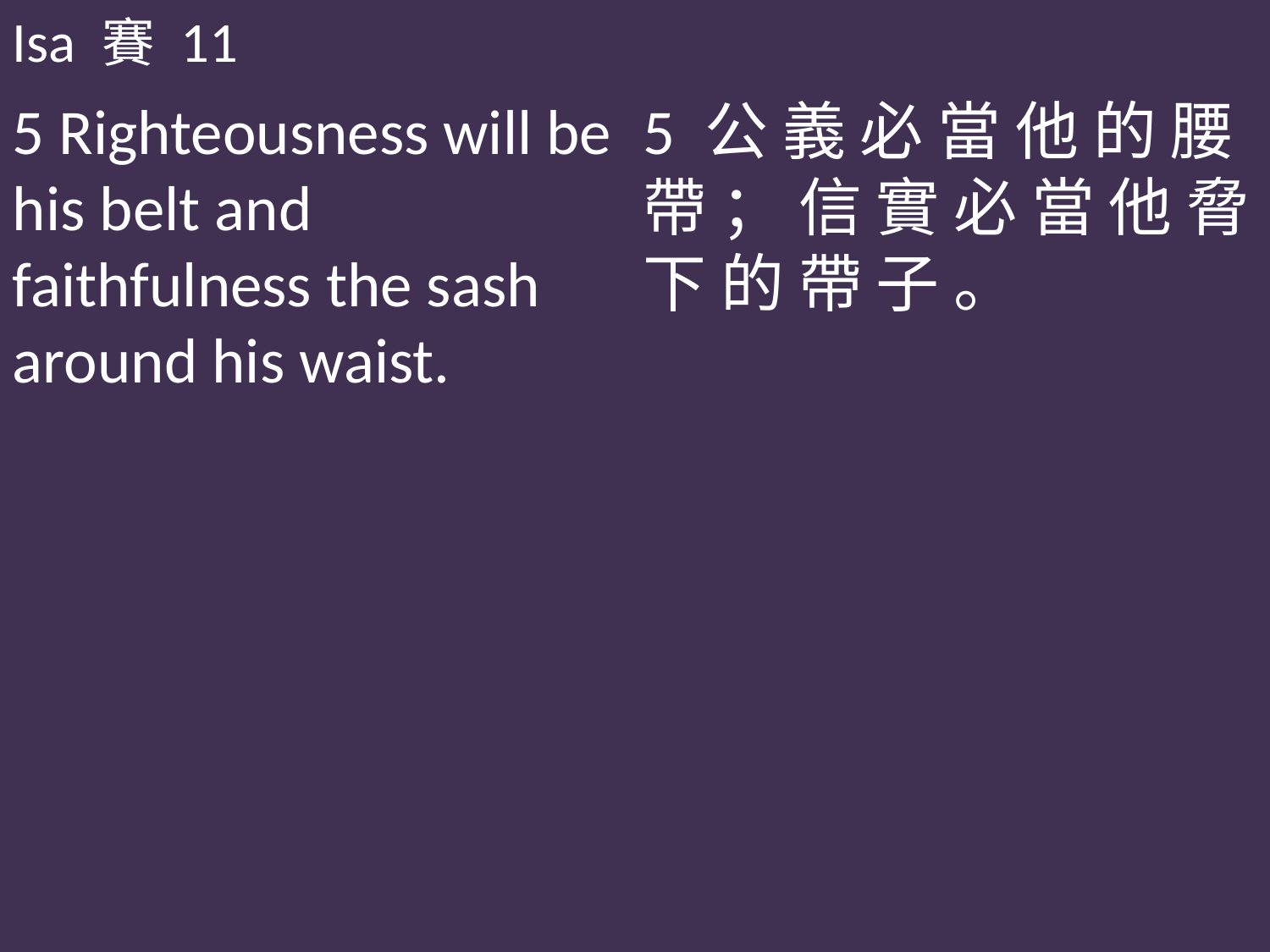

Isa 賽 11
5 Righteousness will be his belt and faithfulness the sash around his waist.
5 公 義 必 當 他 的 腰 帶 ； 信 實 必 當 他 脅 下 的 帶 子 。